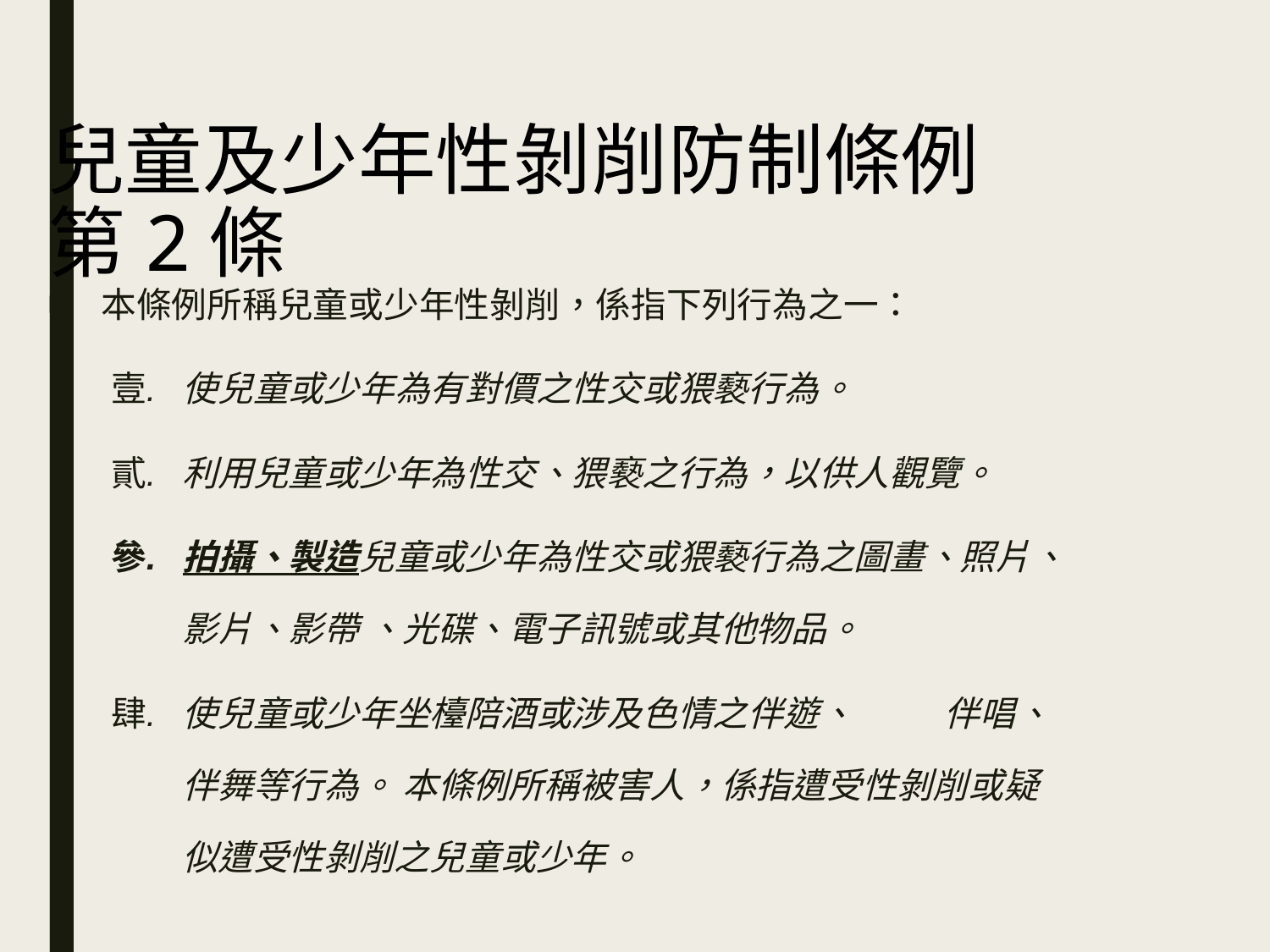

# 兒童及少年性剝削防制條例第2條
本條例所稱兒童或少年性剝削，係指下列行為之一：
使兒童或少年為有對價之性交或猥褻行為。
利用兒童或少年為性交、猥褻之行為，以供人觀覽。
拍攝、製造兒童或少年為性交或猥褻行為之圖畫、照片、影片、影帶 、光碟、電子訊號或其他物品。
使兒童或少年坐檯陪酒或涉及色情之伴遊、	伴唱、伴舞等行為。 本條例所稱被害人，係指遭受性剝削或疑似遭受性剝削之兒童或少年。